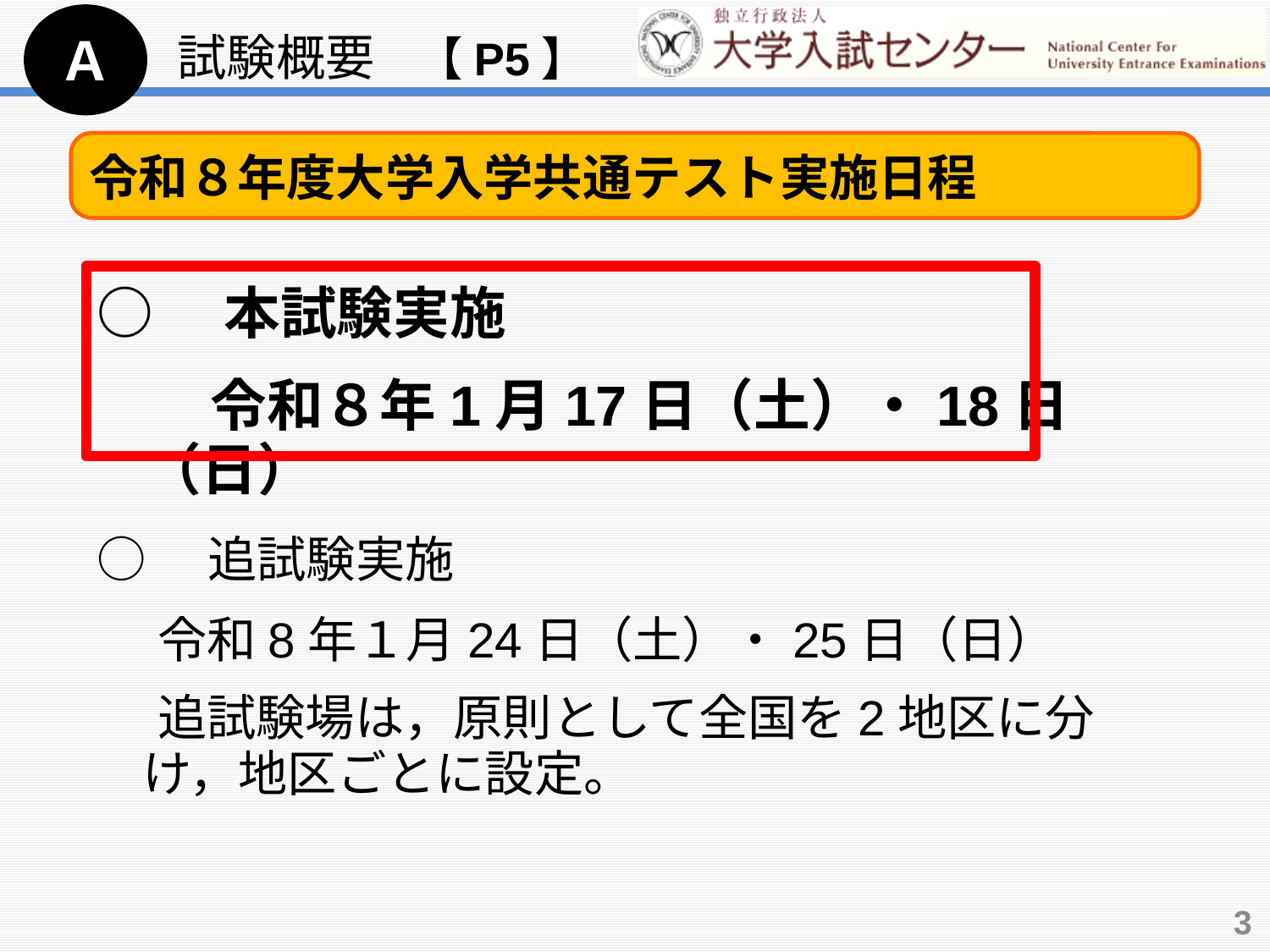

Ａ
試験概要　【P5】
令和８年度大学入学共通テスト実施日程

○　本試験実施
　　令和８年1月17日（土）・18日（日）
○　追試験実施
　 令和8年１月24日（土）・25日（日）
　 追試験場は，原則として全国を2地区に分け，地区ごとに設定。

3